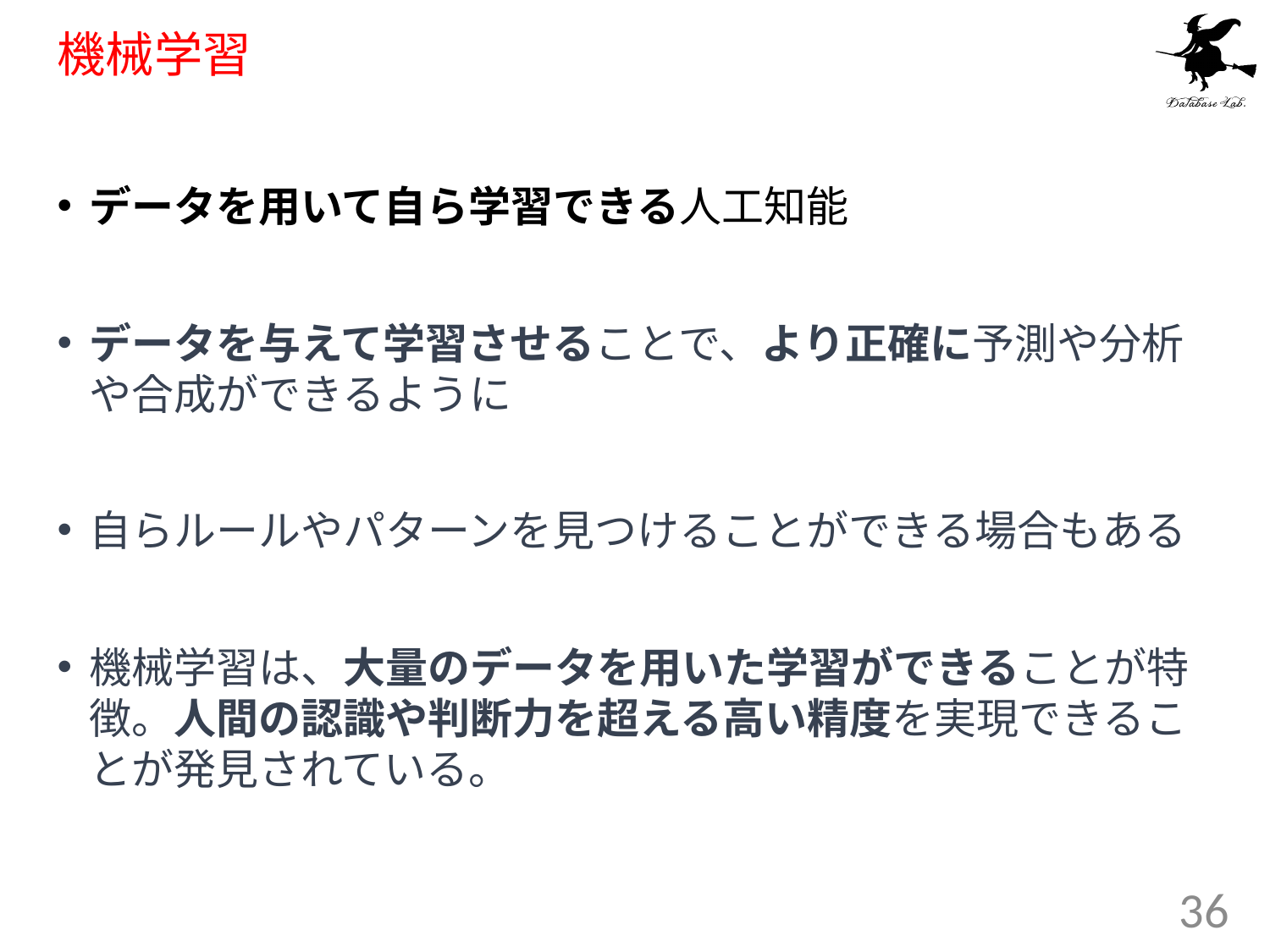

# 機械学習
データを用いて自ら学習できる人工知能

データを与えて学習させることで、より正確に予測や分析や合成ができるように

自らルールやパターンを見つけることができる場合もある

機械学習は、大量のデータを用いた学習ができることが特徴。人間の認識や判断力を超える高い精度を実現できることが発見されている。
36